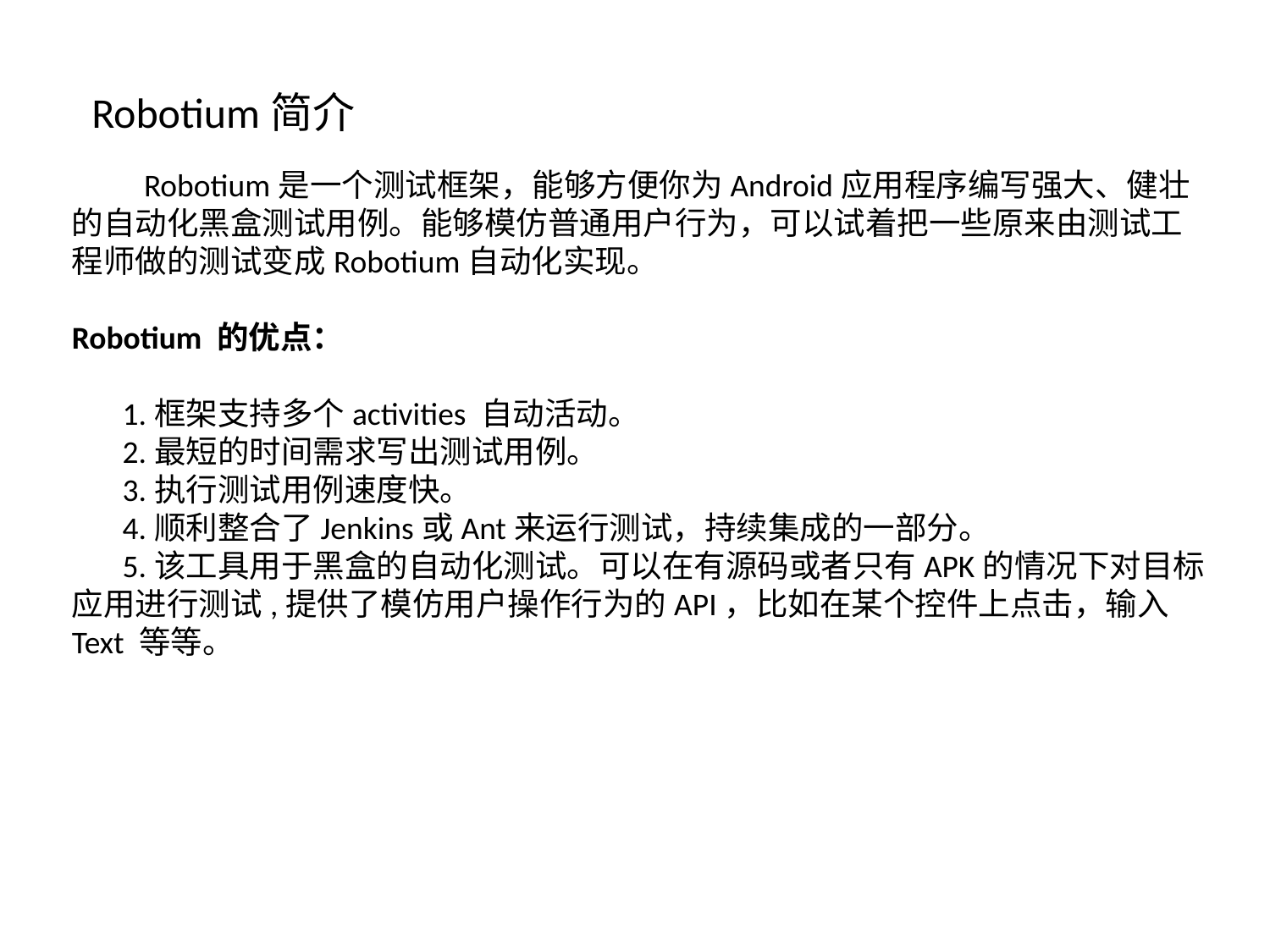

Robotium简介
          Robotium是一个测试框架，能够方便你为Android应用程序编写强大、健壮的自动化黑盒测试用例。能够模仿普通用户行为，可以试着把一些原来由测试工程师做的测试变成Robotium自动化实现。

Robotium 的优点：

       1.框架支持多个activities 自动活动。
       2.最短的时间需求写出测试用例。
       3.执行测试用例速度快。
       4.顺利整合了Jenkins或Ant来运行测试，持续集成的一部分。
       5.该工具用于黑盒的自动化测试。可以在有源码或者只有APK的情况下对目标应用进行测试,提供了模仿用户操作行为的API，比如在某个控件上点击，输入 Text 等等。